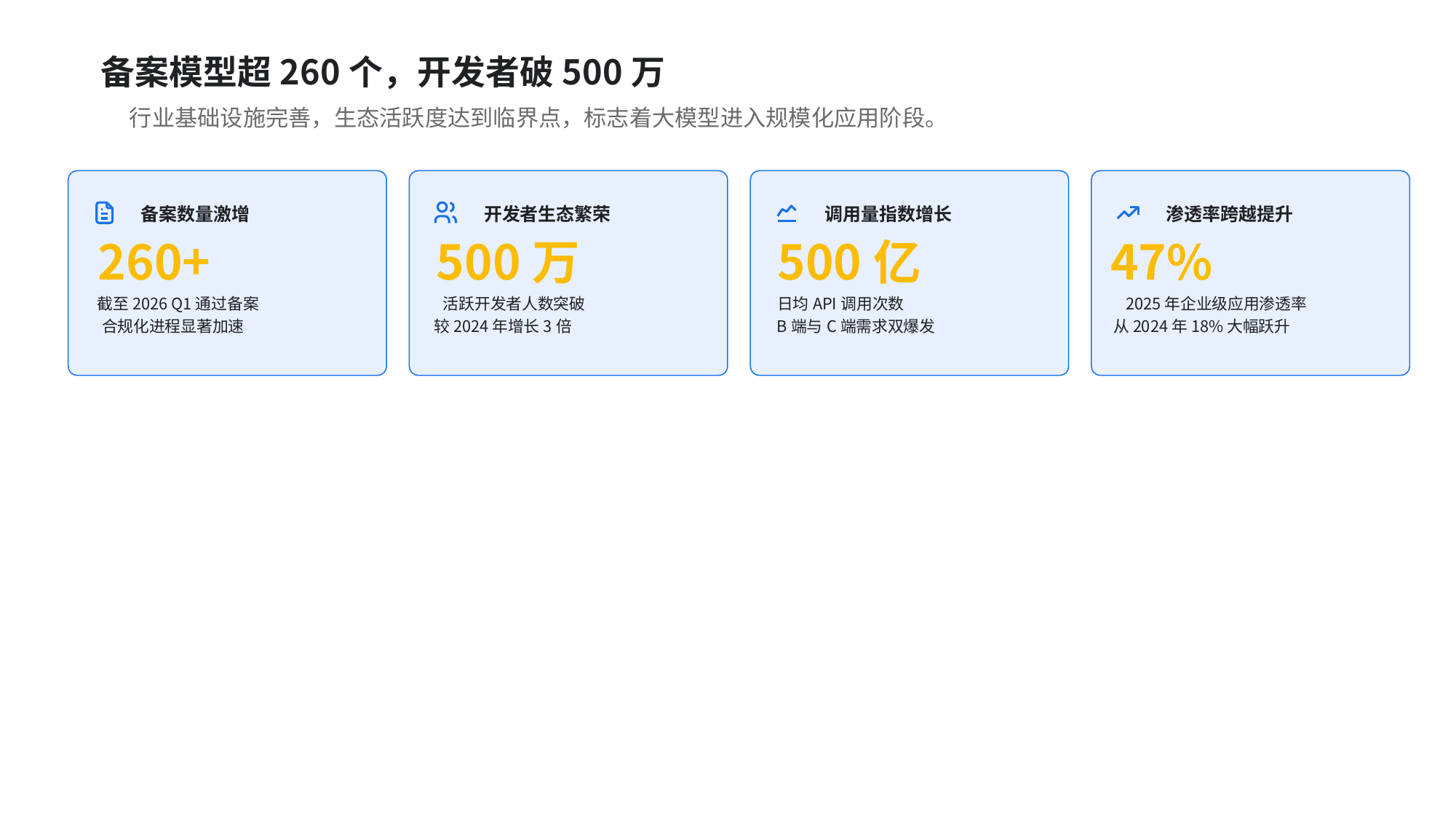

备案模型超260个，开发者破500万
行业基础设施完善，生态活跃度达到临界点，标志着大模型进入规模化应用阶段。

备案数量激增
260+
截至2026 Q1通过备案
合规化进程显著加速

开发者生态繁荣
500万
活跃开发者人数突破
较2024年增长3倍

调用量指数增长

500亿
日均API调用次数
B端与C端需求双爆发

渗透率跨越提升

47%
2025年企业级应用渗透率
从2024年18%大幅跃升